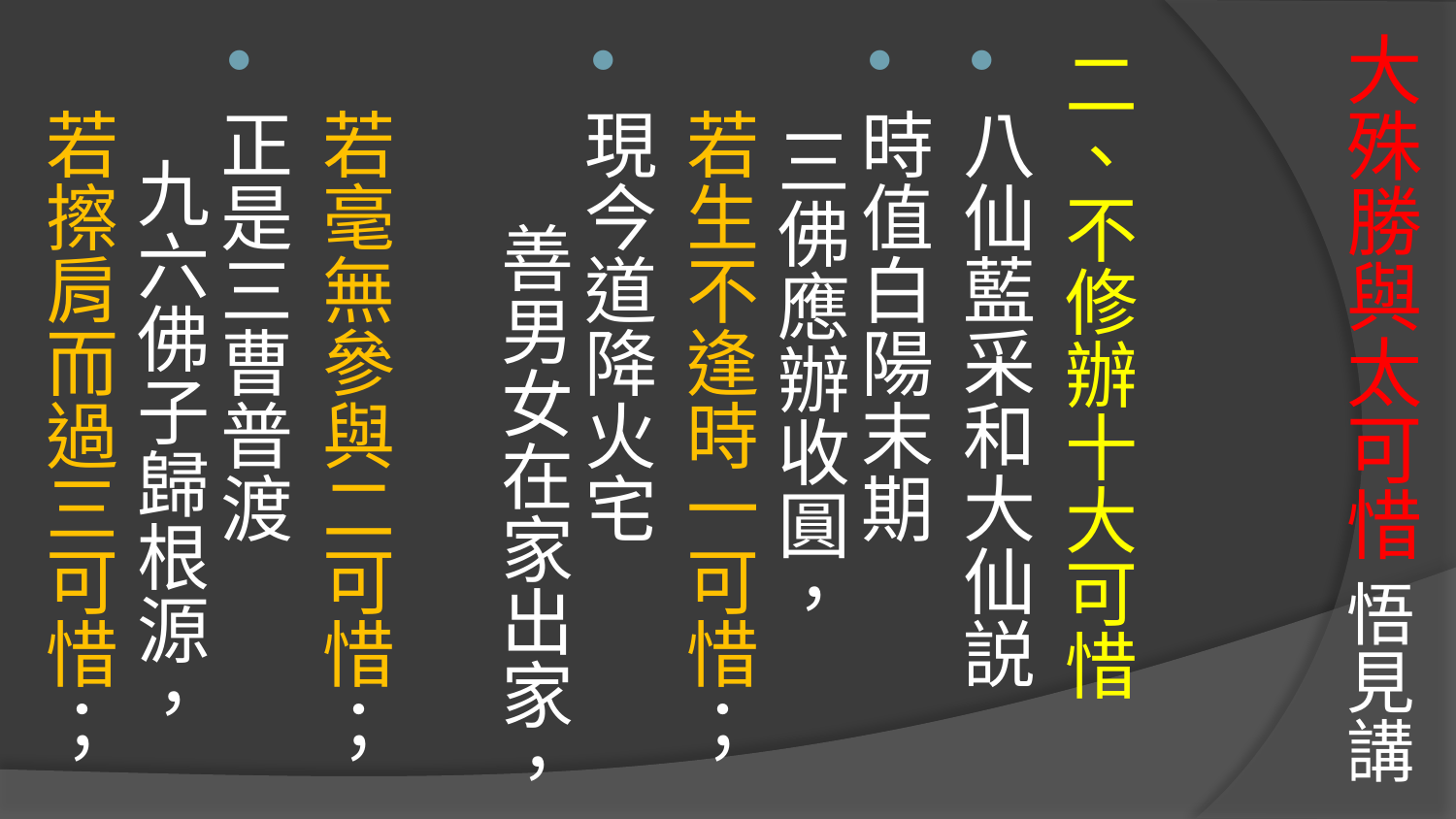

# 大殊勝與太可惜 悟見講
二、不修辦十大可惜
八仙藍采和大仙説
時值白陽末期                三佛應辦收圓，
若生不逢時一可惜；
現今道降火宅                      善男女在家出家，
若毫無參與二可惜；
正是三曹普渡                  九六佛子歸根源，
若擦肩而過三可惜；